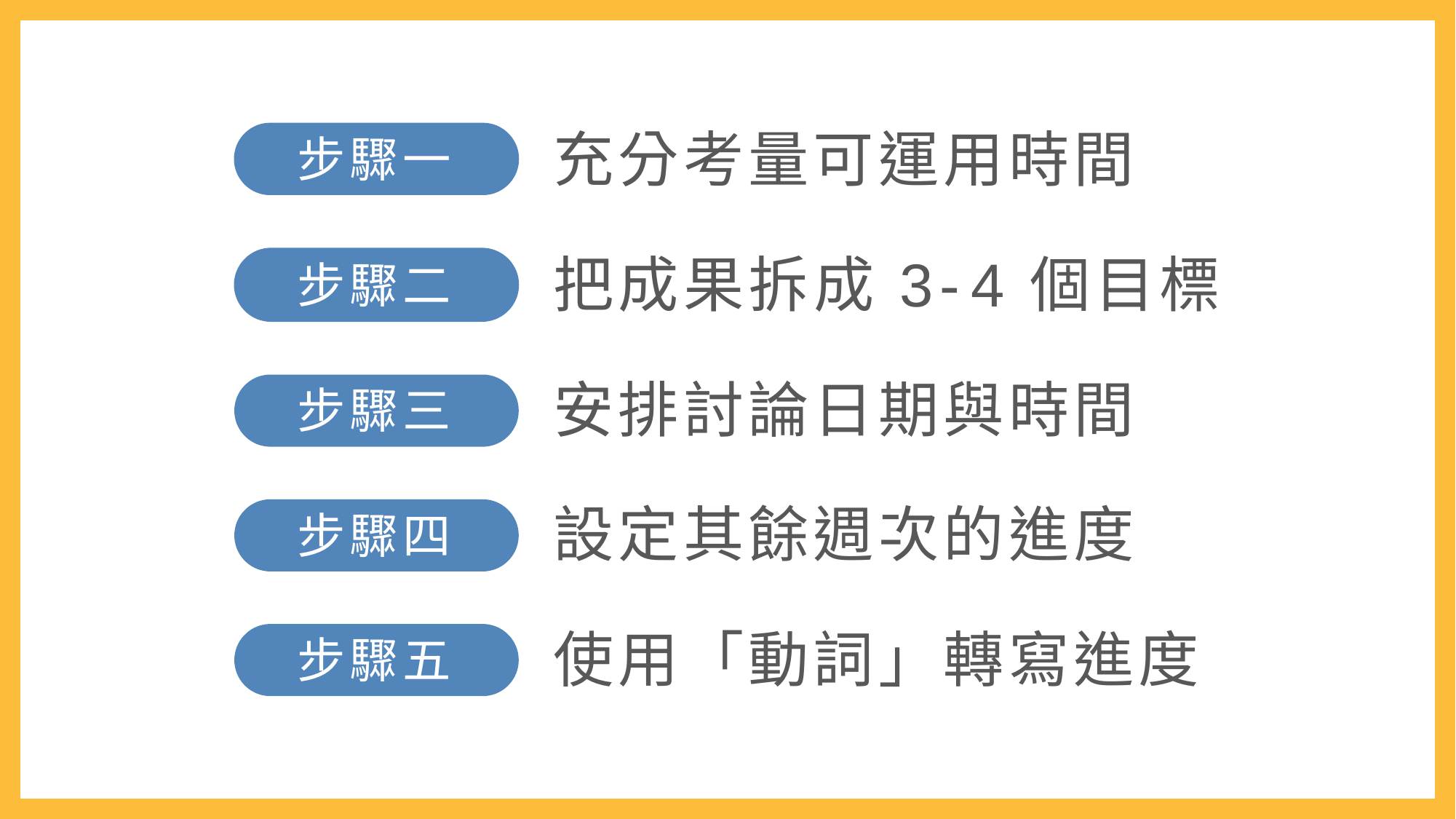

# 充分考量可運用時間
把成果拆成	3-4	個目標 安排討論日期與時間
步驟一

步驟二

步驟三
設定其餘週次的進度
使用「動詞」轉寫進度

步驟四

步驟五